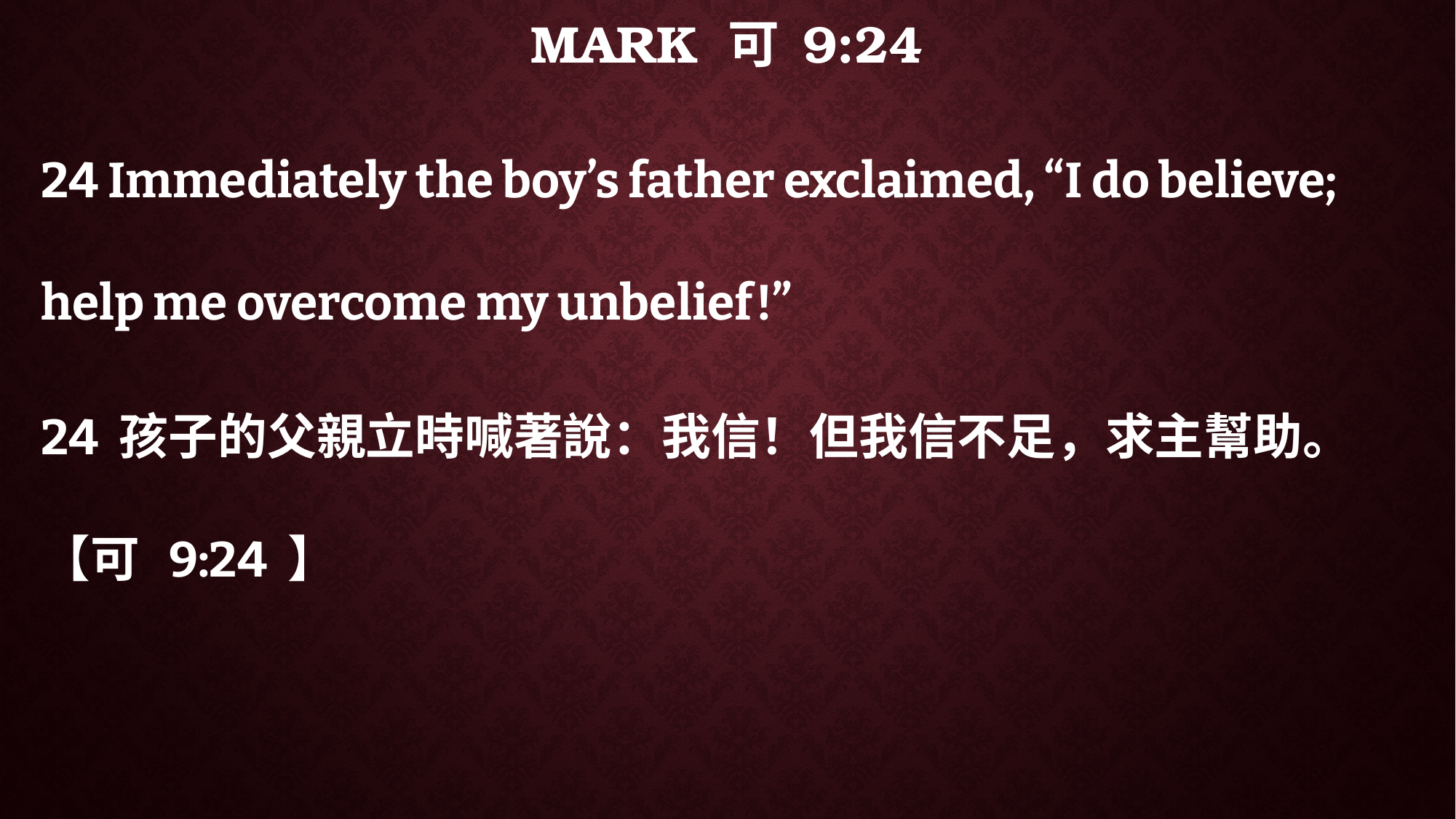

# Mark 可 9:24
24 Immediately the boy’s father exclaimed, “I do believe; help me overcome my unbelief!”
24孩子的父親立時喊著說：我信！但我信不足，求主幫助。【可 9:24】